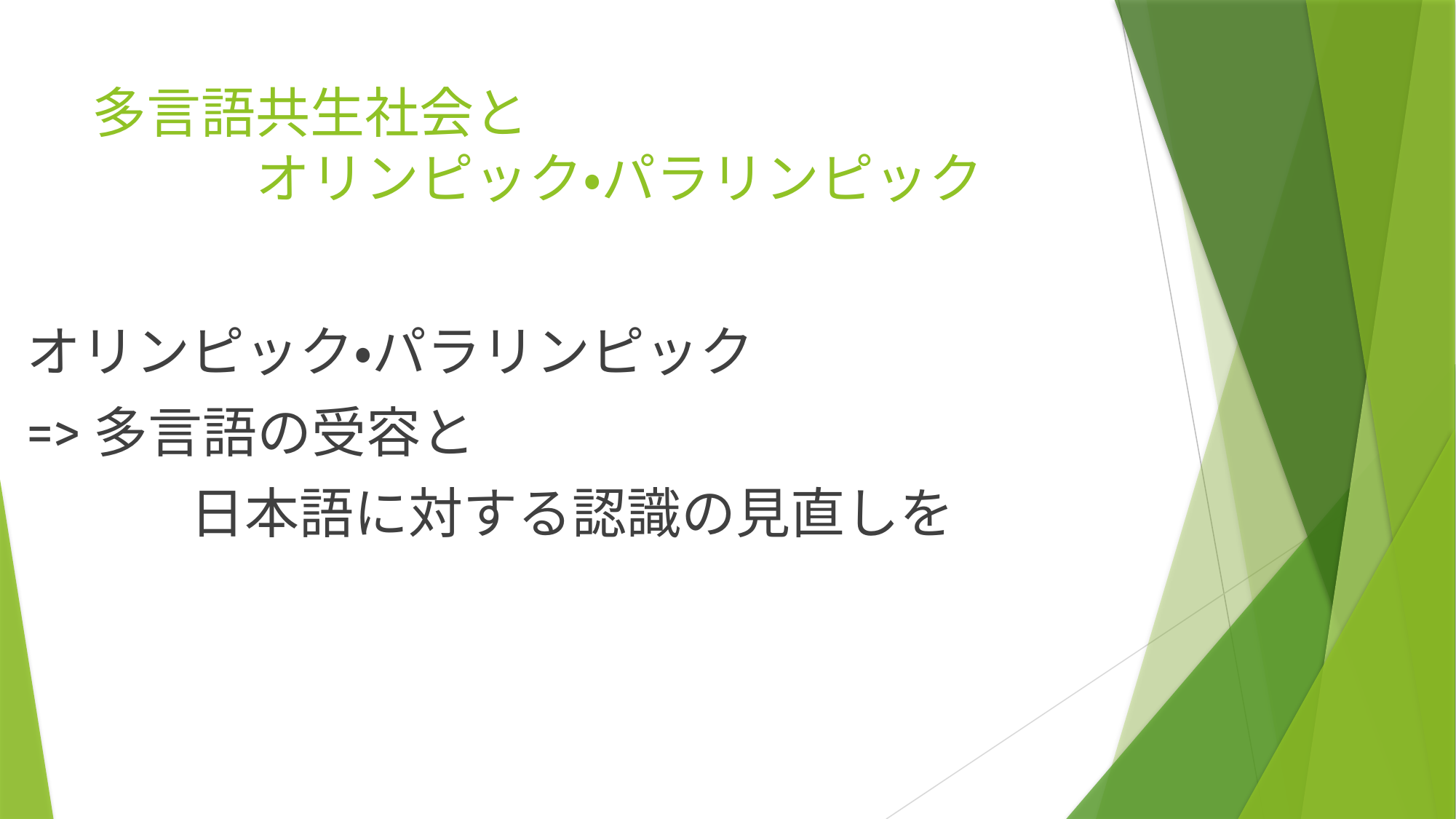

# 多言語共生社会と 　　　オリンピック・パラリンピック

オリンピック・パラリンピック
=>多言語の受容と
　　　日本語に対する認識の見直しを